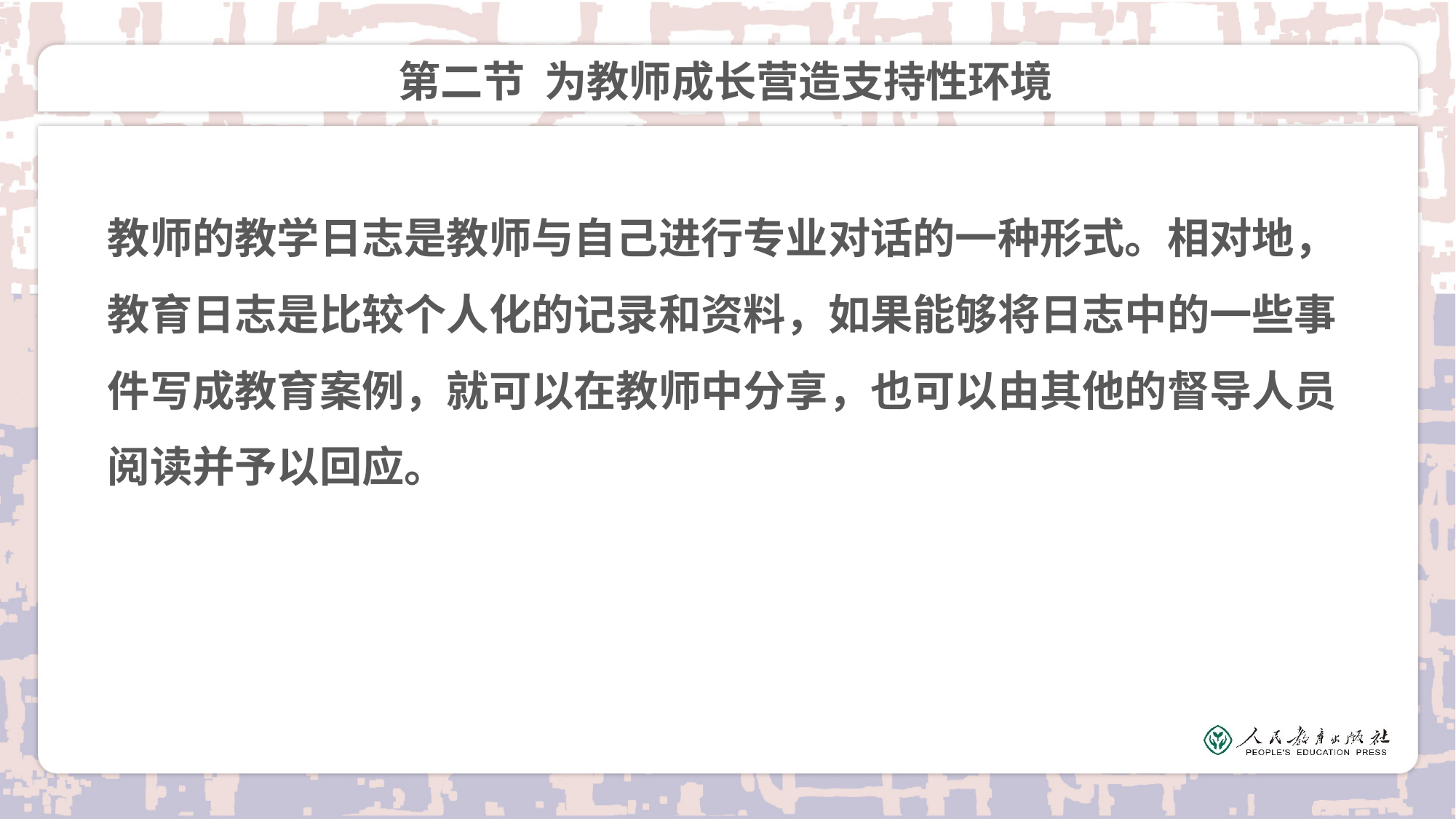

# 第二节  为教师成长营造支持性环境
教师的教学日志是教师与自己进行专业对话的一种形式。相对地，教育日志是比较个人化的记录和资料，如果能够将日志中的一些事件写成教育案例，就可以在教师中分享，也可以由其他的督导人员阅读并予以回应。